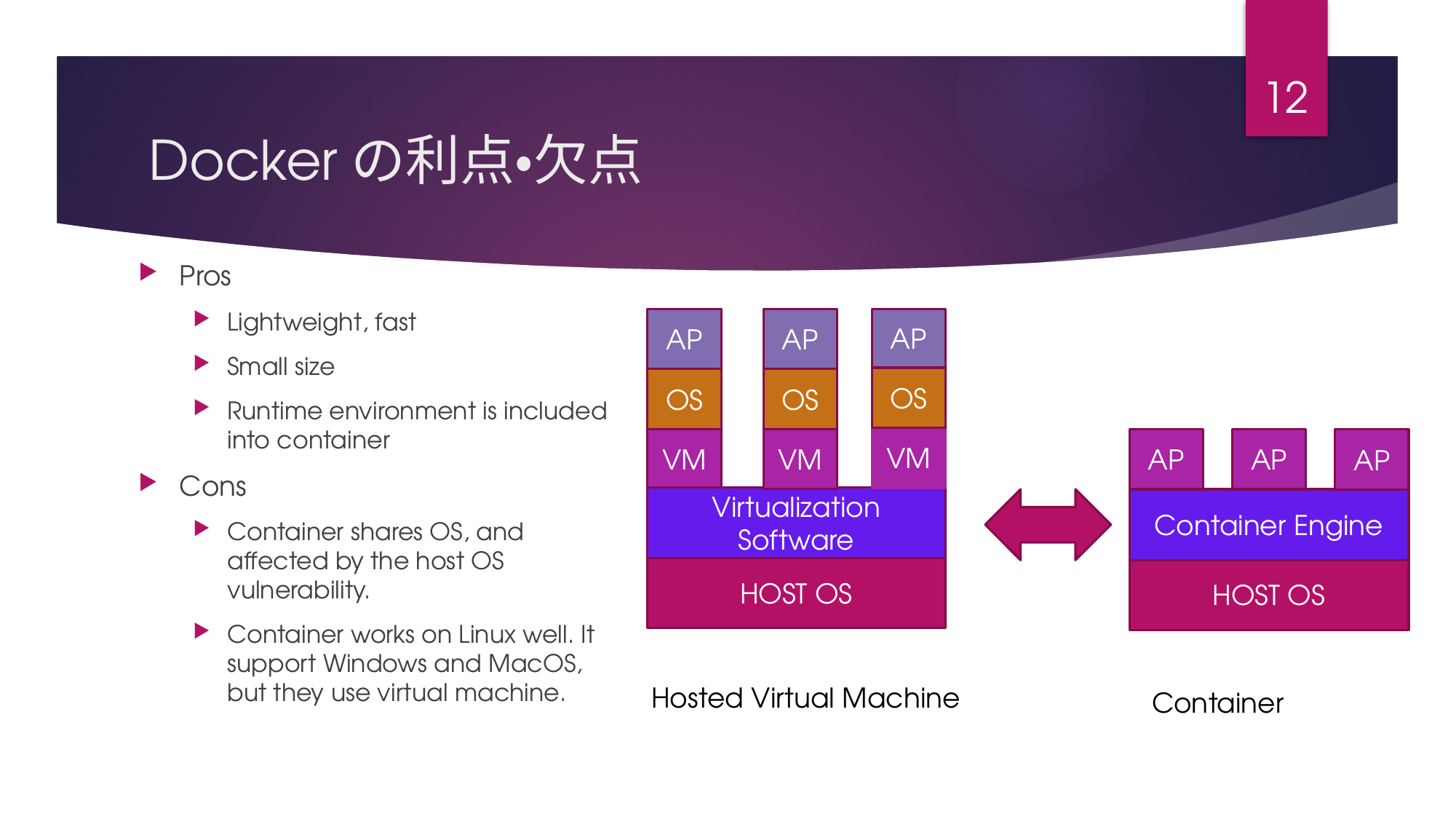

12
# Dockerの利点・欠点
Pros
Lightweight, fast
Small size
Runtime environment is included into container
Cons
Container shares OS, and affected by the host OS vulnerability.
Container works on Linux well. It support Windows and MacOS, but they use virtual machine.
AP
AP
AP
OS
OS
OS
VM
VM
VM
AP
AP
AP
Virtualization Software

Container Engine
HOST OS
HOST OS
Hosted Virtual Machine
Container